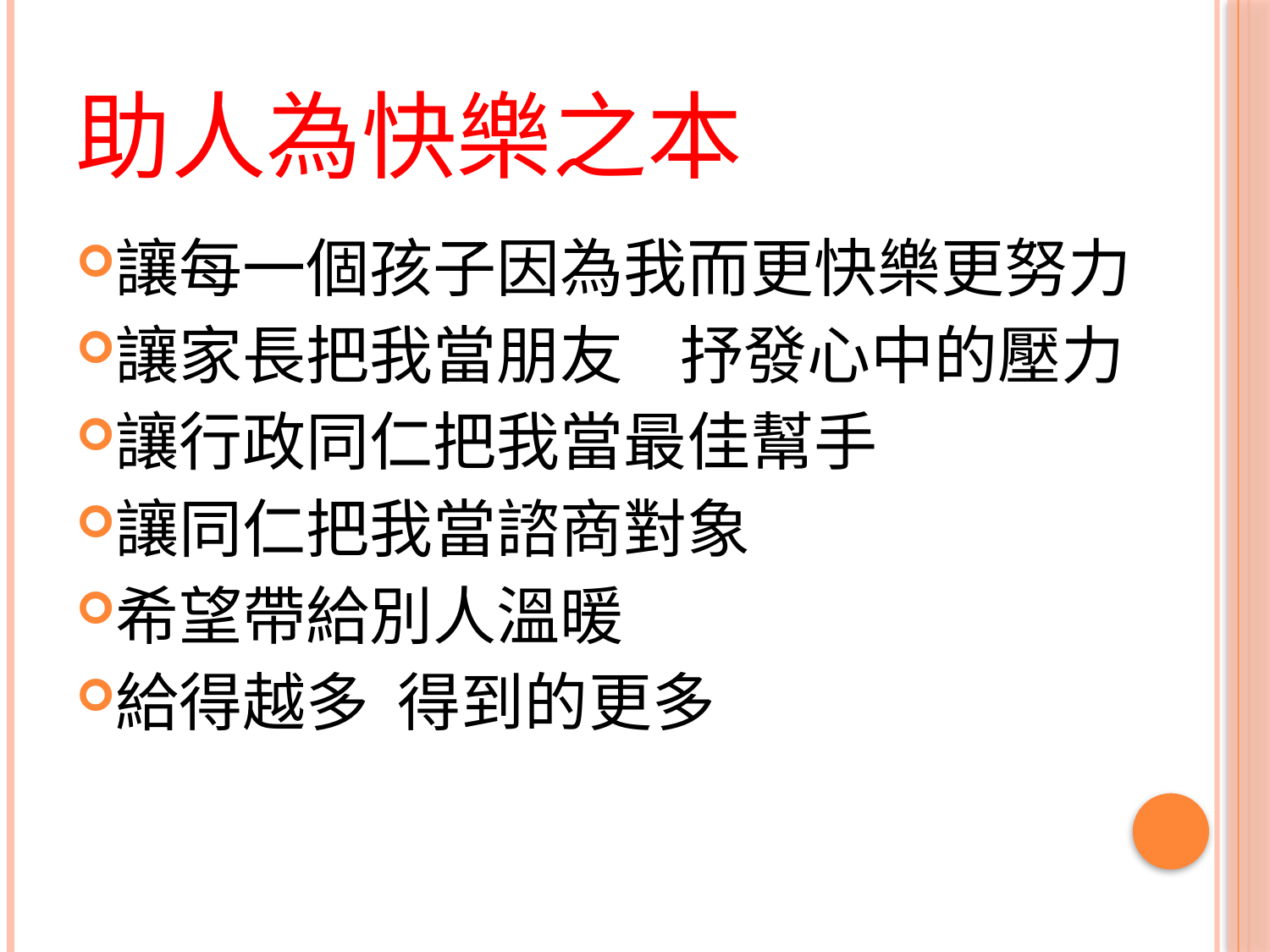

# 助人為快樂之本
讓每一個孩子因為我而更快樂更努力
讓家長把我當朋友    抒發心中的壓力
讓行政同仁把我當最佳幫手
讓同仁把我當諮商對象
希望帶給別人溫暖
給得越多  得到的更多